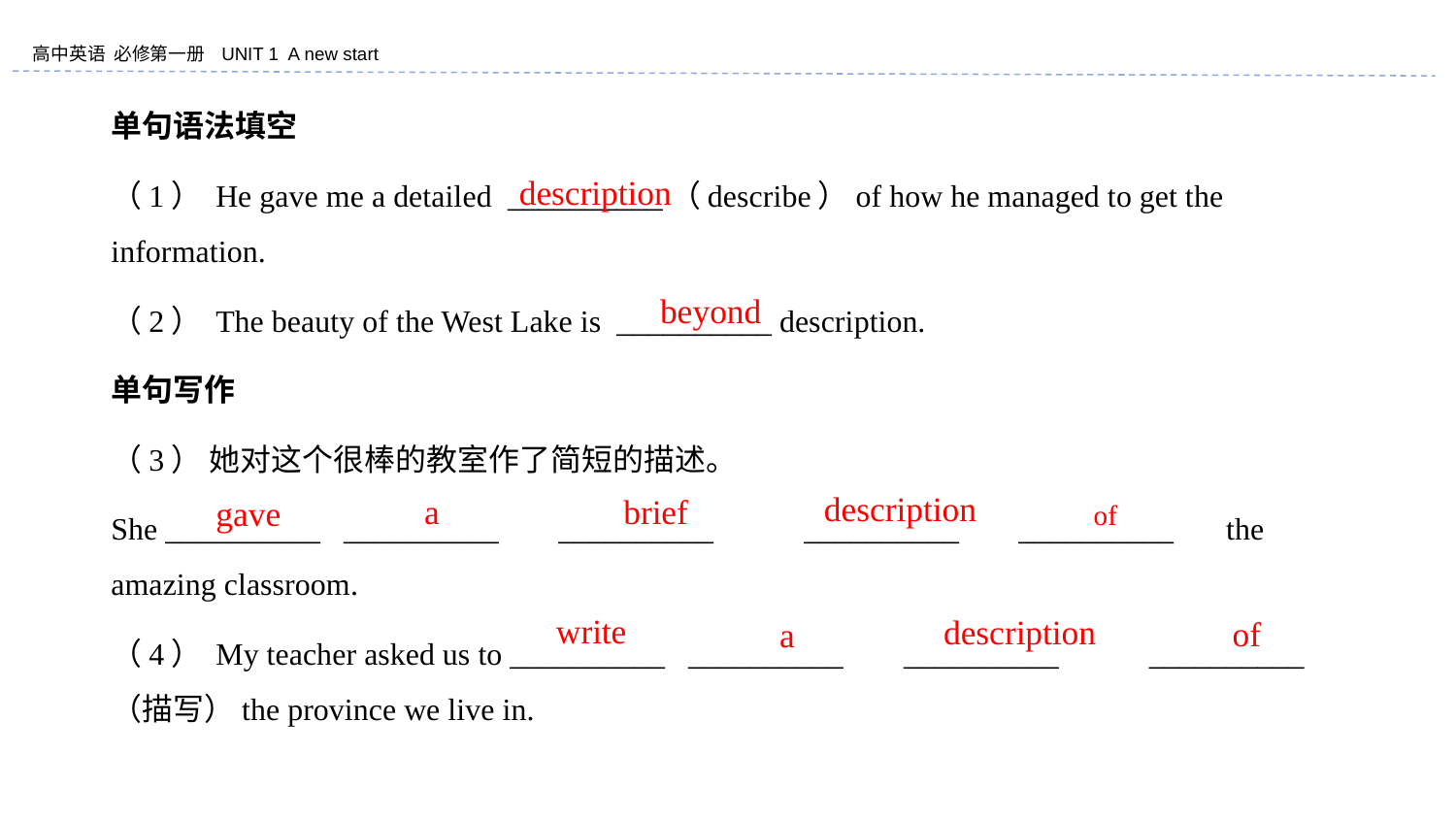

单句语法填空
（1） He gave me a detailed  __________（describe）of how he managed to get the information.
（2） The beauty of the West Lake is  __________ description.
单句写作
（3） 她对这个很棒的教室作了简短的描述。
She __________   __________ 　 __________ 　　 __________ 　 __________ 　the amazing classroom.
（4） My teacher asked us to __________   __________ 　 __________ 　　 __________ （描写）the province we live in.

description
beyond
description
a
brief
gave
of
write
description
of
a